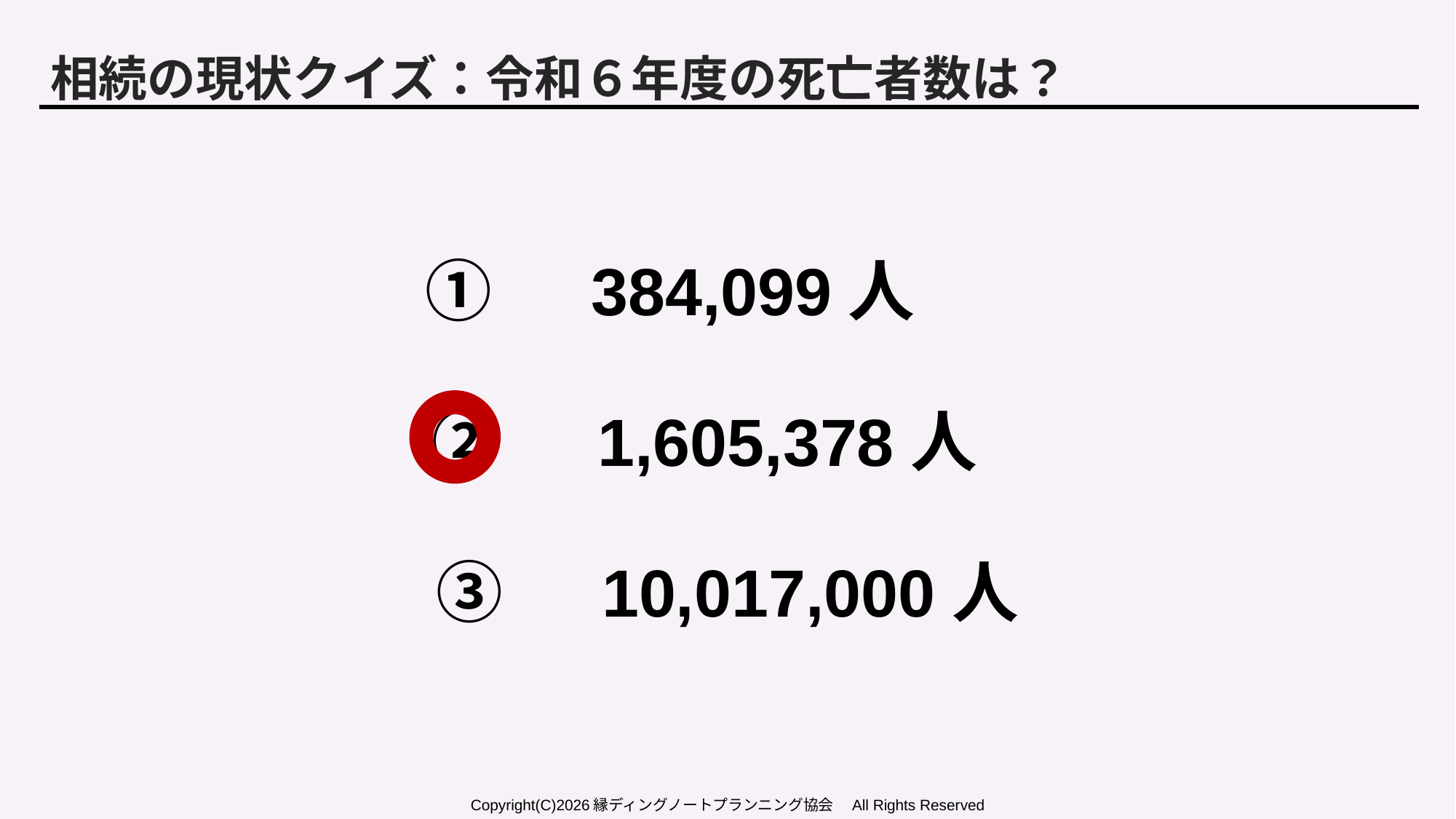

相続の現状クイズ：令和６年度の死亡者数は？
①　384,099人

②　1,605,378人
③　10,017,000人
Copyright(C)2026縁ディングノートプランニング協会　All Rights Reserved